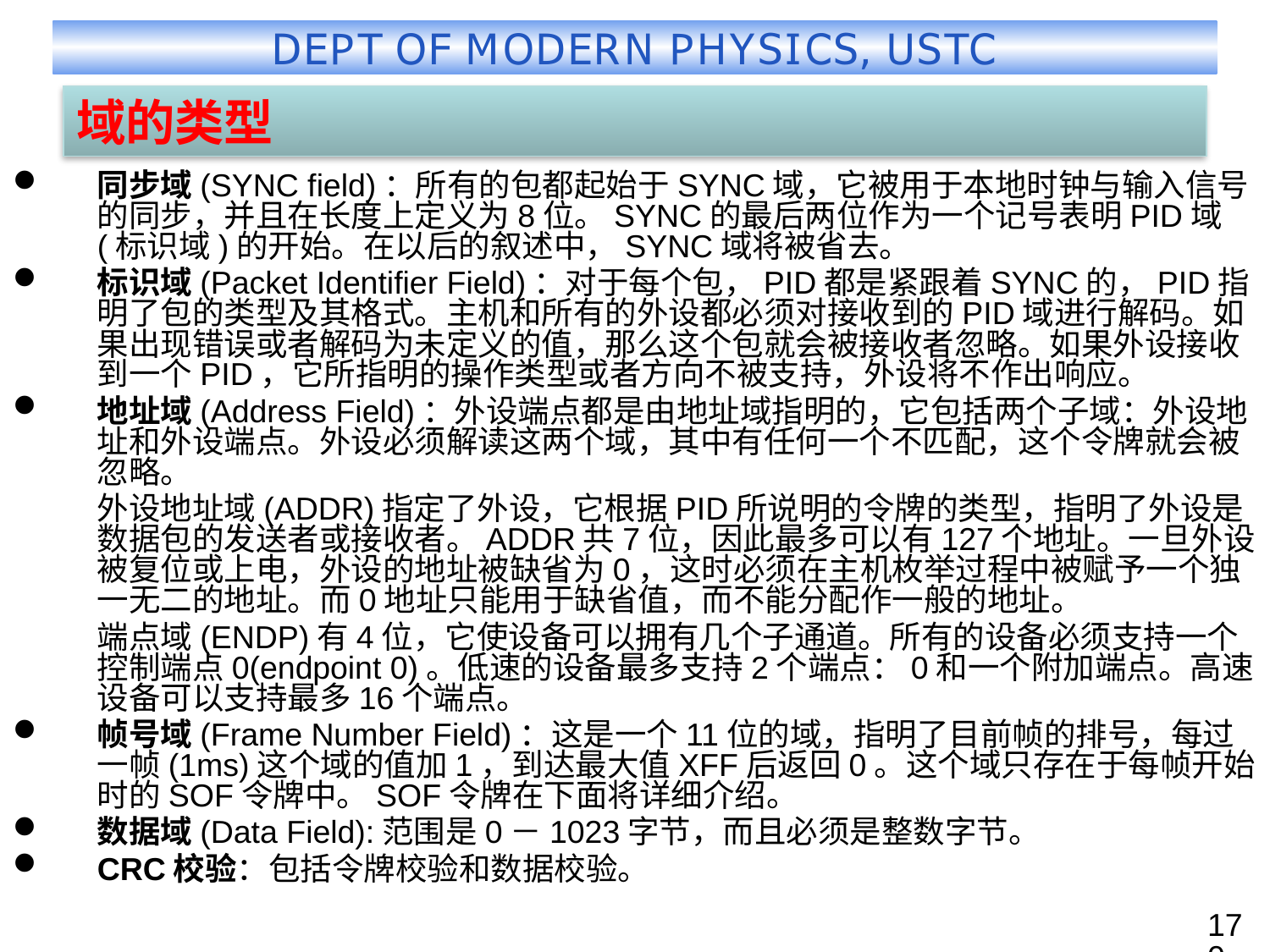

# 域的类型
同步域(SYNC field)：所有的包都起始于SYNC域，它被用于本地时钟与输入信号的同步，并且在长度上定义为8位。SYNC的最后两位作为一个记号表明PID域(标识域)的开始。在以后的叙述中，SYNC域将被省去。
标识域(Packet Identifier Field)：对于每个包，PID都是紧跟着SYNC的，PID指明了包的类型及其格式。主机和所有的外设都必须对接收到的PID域进行解码。如果出现错误或者解码为未定义的值，那么这个包就会被接收者忽略。如果外设接收到一个PID，它所指明的操作类型或者方向不被支持，外设将不作出响应。
地址域(Address Field)：外设端点都是由地址域指明的，它包括两个子域：外设地址和外设端点。外设必须解读这两个域，其中有任何一个不匹配，这个令牌就会被忽略。
	外设地址域(ADDR)指定了外设，它根据PID所说明的令牌的类型，指明了外设是数据包的发送者或接收者。ADDR共7位，因此最多可以有127个地址。一旦外设被复位或上电，外设的地址被缺省为0，这时必须在主机枚举过程中被赋予一个独一无二的地址。而0地址只能用于缺省值，而不能分配作一般的地址。
	端点域(ENDP)有4位，它使设备可以拥有几个子通道。所有的设备必须支持一个控制端点0(endpoint 0)。低速的设备最多支持2个端点：0和一个附加端点。高速设备可以支持最多16个端点。
帧号域(Frame Number Field)：这是一个11位的域，指明了目前帧的排号，每过一帧(1ms)这个域的值加1，到达最大值XFF后返回0。这个域只存在于每帧开始时的SOF令牌中。SOF令牌在下面将详细介绍。
数据域(Data Field):范围是0－1023字节，而且必须是整数字节。
CRC校验：包括令牌校验和数据校验。
170